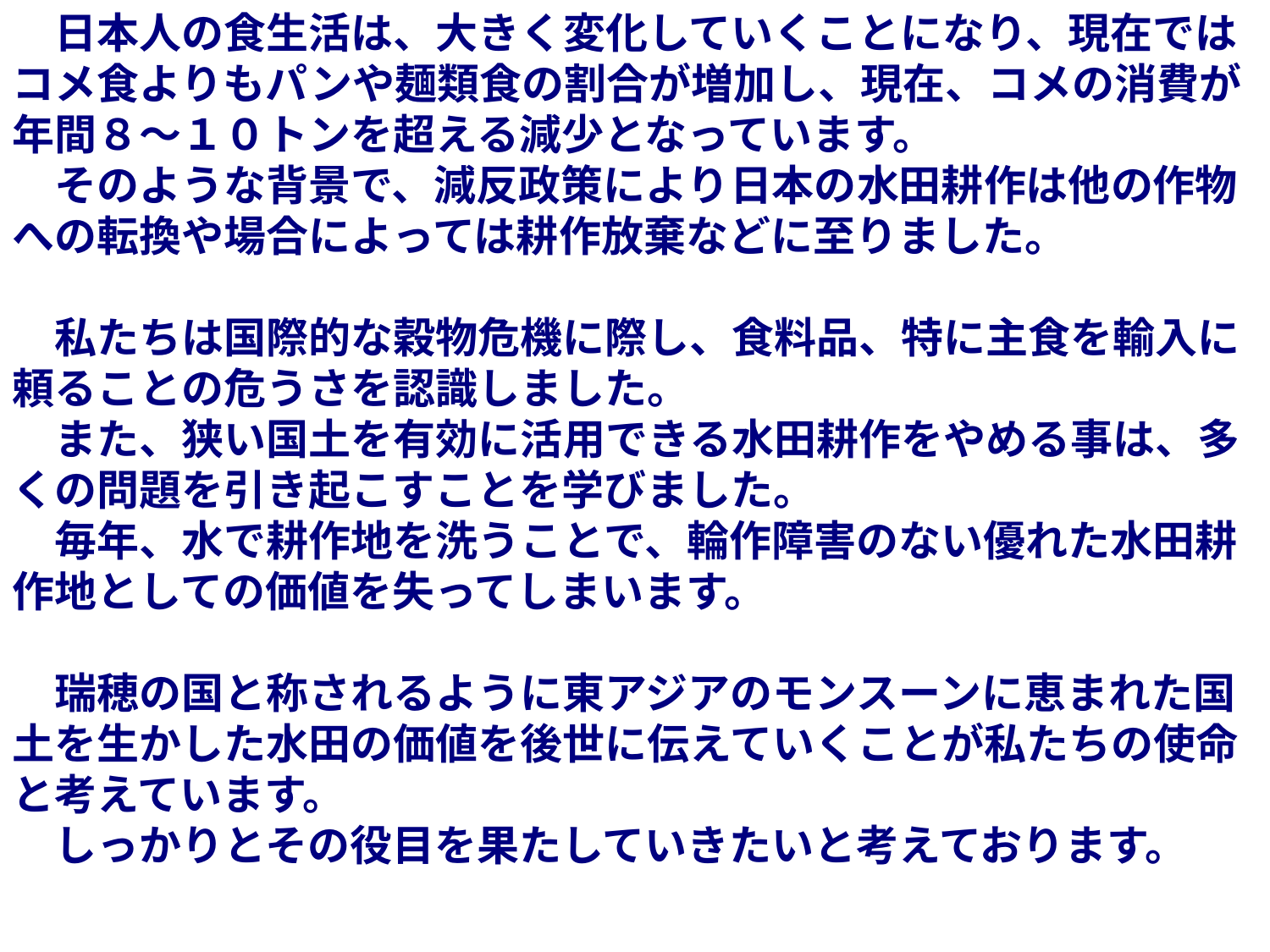

日本人の食生活は、大きく変化していくことになり、現在ではコメ食よりもパンや麺類食の割合が増加し、現在、コメの消費が年間８～１０トンを超える減少となっています。
　そのような背景で、減反政策により日本の水田耕作は他の作物への転換や場合によっては耕作放棄などに至りました。
　私たちは国際的な穀物危機に際し、食料品、特に主食を輸入に頼ることの危うさを認識しました。
　また、狭い国土を有効に活用できる水田耕作をやめる事は、多くの問題を引き起こすことを学びました。
　毎年、水で耕作地を洗うことで、輪作障害のない優れた水田耕作地としての価値を失ってしまいます。

　瑞穂の国と称されるように東アジアのモンスーンに恵まれた国土を生かした水田の価値を後世に伝えていくことが私たちの使命と考えています。
　しっかりとその役目を果たしていきたいと考えております。